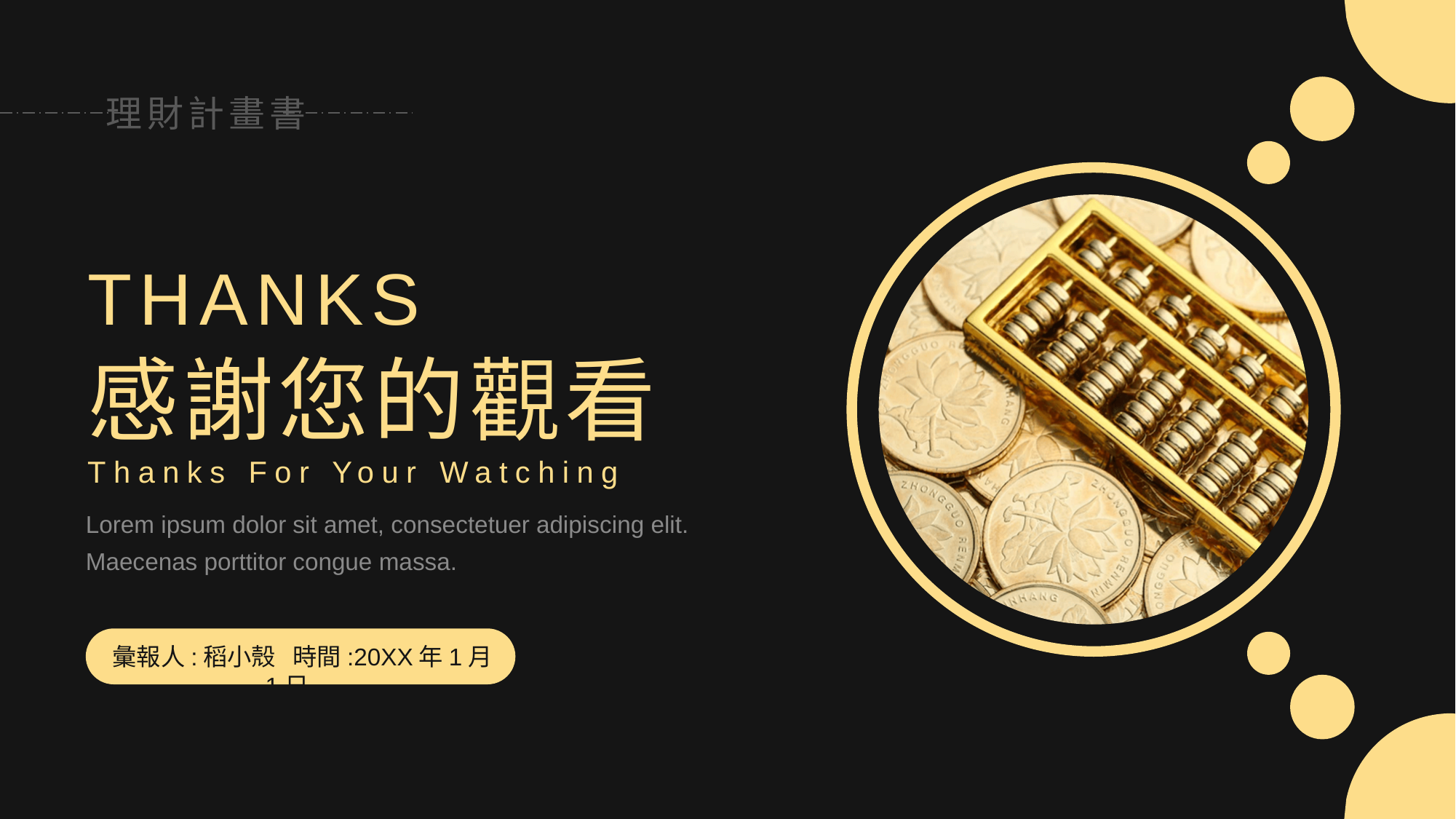

理財計畫書
THANKS
感謝您的觀看
Thanks For Your Watching
Lorem ipsum dolor sit amet, consectetuer adipiscing elit. Maecenas porttitor congue massa.

彙報人:稻小殼
    時間:20XX年1月1日